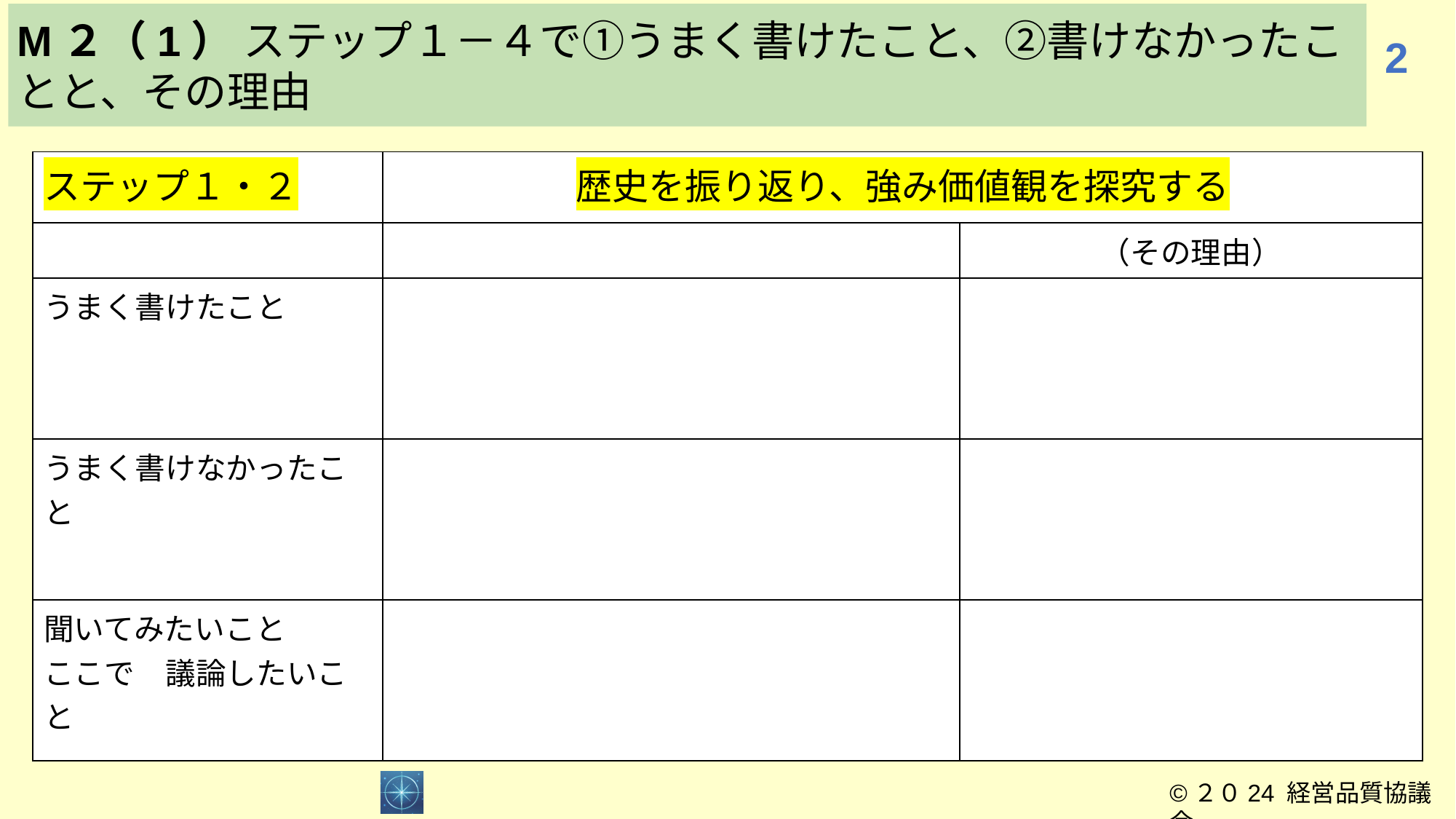

M２（1） ステップ１－４で①うまく書けたこと、②書けなかったことと、その理由
2
| ステップ１・２ | 歴史を振り返り、強み価値観を探究する |  |
| --- | --- | --- |
|  |  | （その理由） |
| うまく書けたこと |  |  |
| うまく書けなかったこと |  |  |
| 聞いてみたいこと ここで　議論したいこと |  |  |